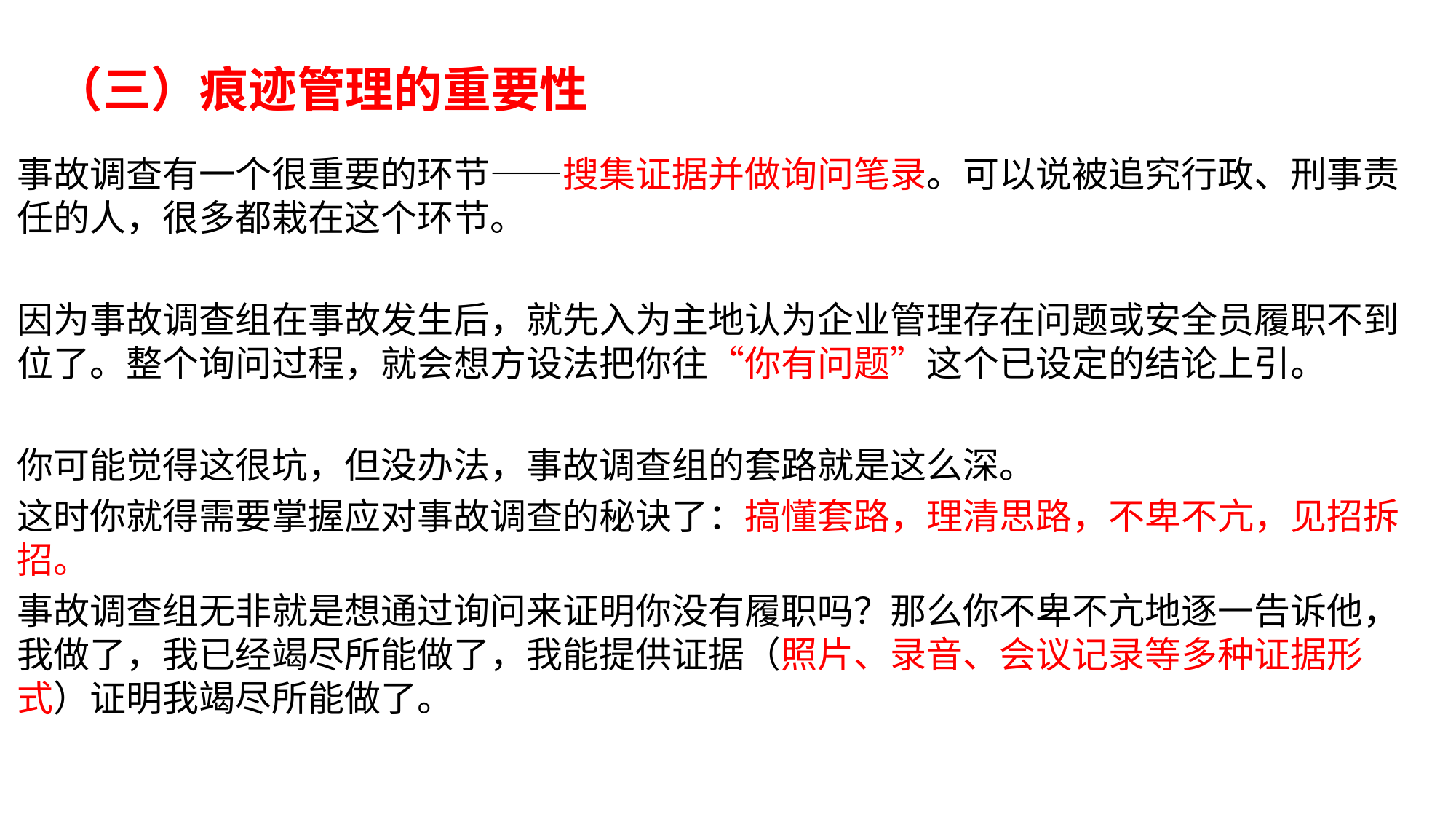

（三）痕迹管理的重要性
事故调查有一个很重要的环节——搜集证据并做询问笔录。可以说被追究行政、刑事责任的人，很多都栽在这个环节。

因为事故调查组在事故发生后，就先入为主地认为企业管理存在问题或安全员履职不到位了。整个询问过程，就会想方设法把你往“你有问题”这个已设定的结论上引。

你可能觉得这很坑，但没办法，事故调查组的套路就是这么深。
这时你就得需要掌握应对事故调查的秘诀了：搞懂套路，理清思路，不卑不亢，见招拆招。
事故调查组无非就是想通过询问来证明你没有履职吗？那么你不卑不亢地逐一告诉他，我做了，我已经竭尽所能做了，我能提供证据（照片、录音、会议记录等多种证据形式）证明我竭尽所能做了。